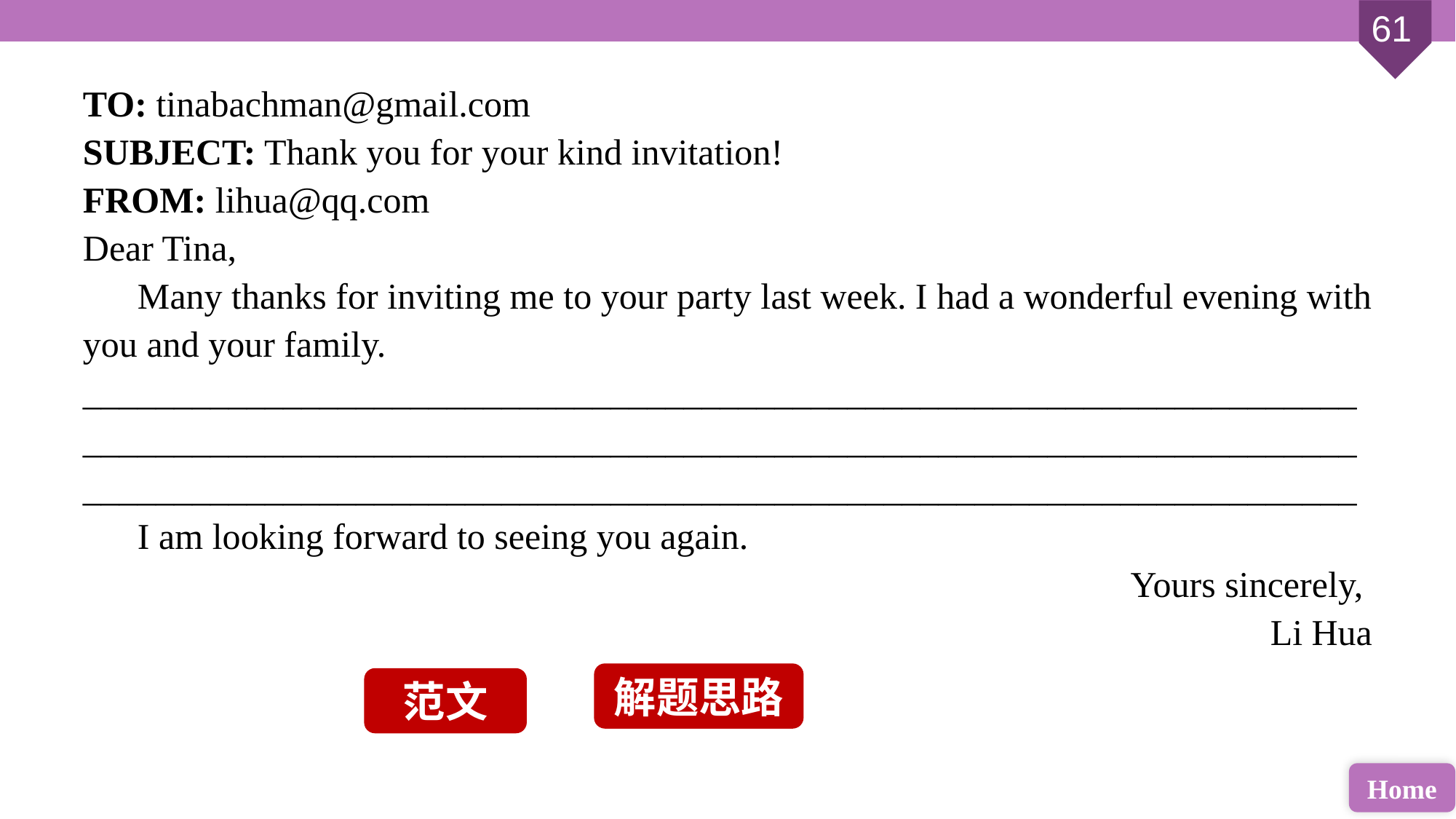

TO: tinabachman@gmail.com
SUBJECT: Thank you for your kind invitation!
FROM: lihua@qq.com
Dear Tina,
      Many thanks for inviting me to your party last week. I had a wonderful evening with you and your family.
__________________________________________________________________________________________________________________________________________________________________________________________________________________
      I am looking forward to seeing you again.
 Yours sincerely,
Li Hua
解题思路
范文